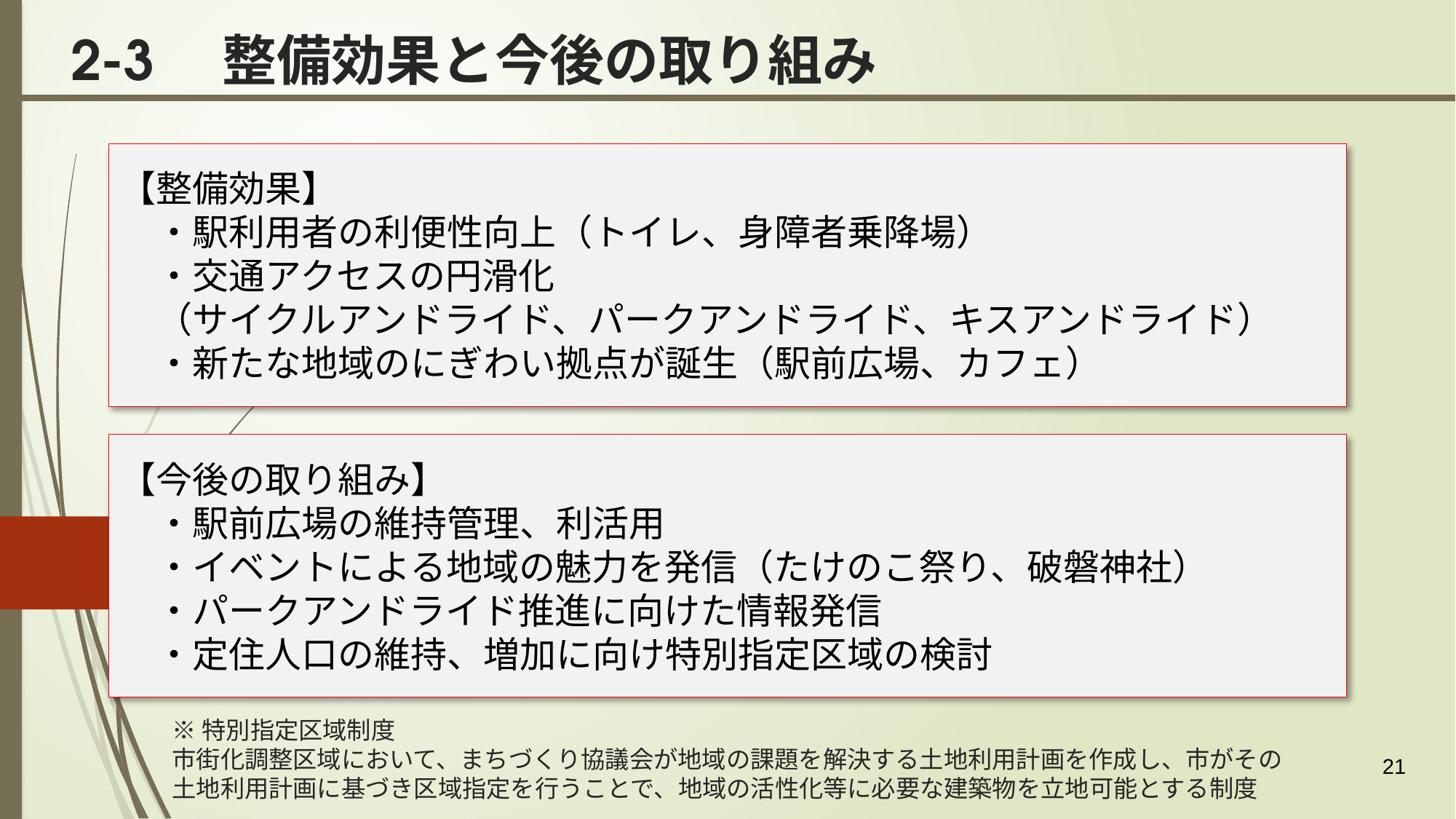

2-3　整備効果と今後の取り組み
【整備効果】
　・駅利用者の利便性向上（トイレ、身障者乗降場）
　・交通アクセスの円滑化
　（サイクルアンドライド、パークアンドライド、キスアンドライド）
　・新たな地域のにぎわい拠点が誕生（駅前広場、カフェ）
【今後の取り組み】
　・駅前広場の維持管理、利活用
　・イベントによる地域の魅力を発信（たけのこ祭り、破磐神社）
　・パークアンドライド推進に向けた情報発信
　・定住人口の維持、増加に向け特別指定区域の検討
# ※特別指定区域制度　　　　　　　　　　　　　　　 市街化調整区域において、まちづくり協議会が地域の課題を解決する土地利用計画を作成し、市がその土地利用計画に基づき区域指定を行うことで、地域の活性化等に必要な建築物を立地可能とする制度
21